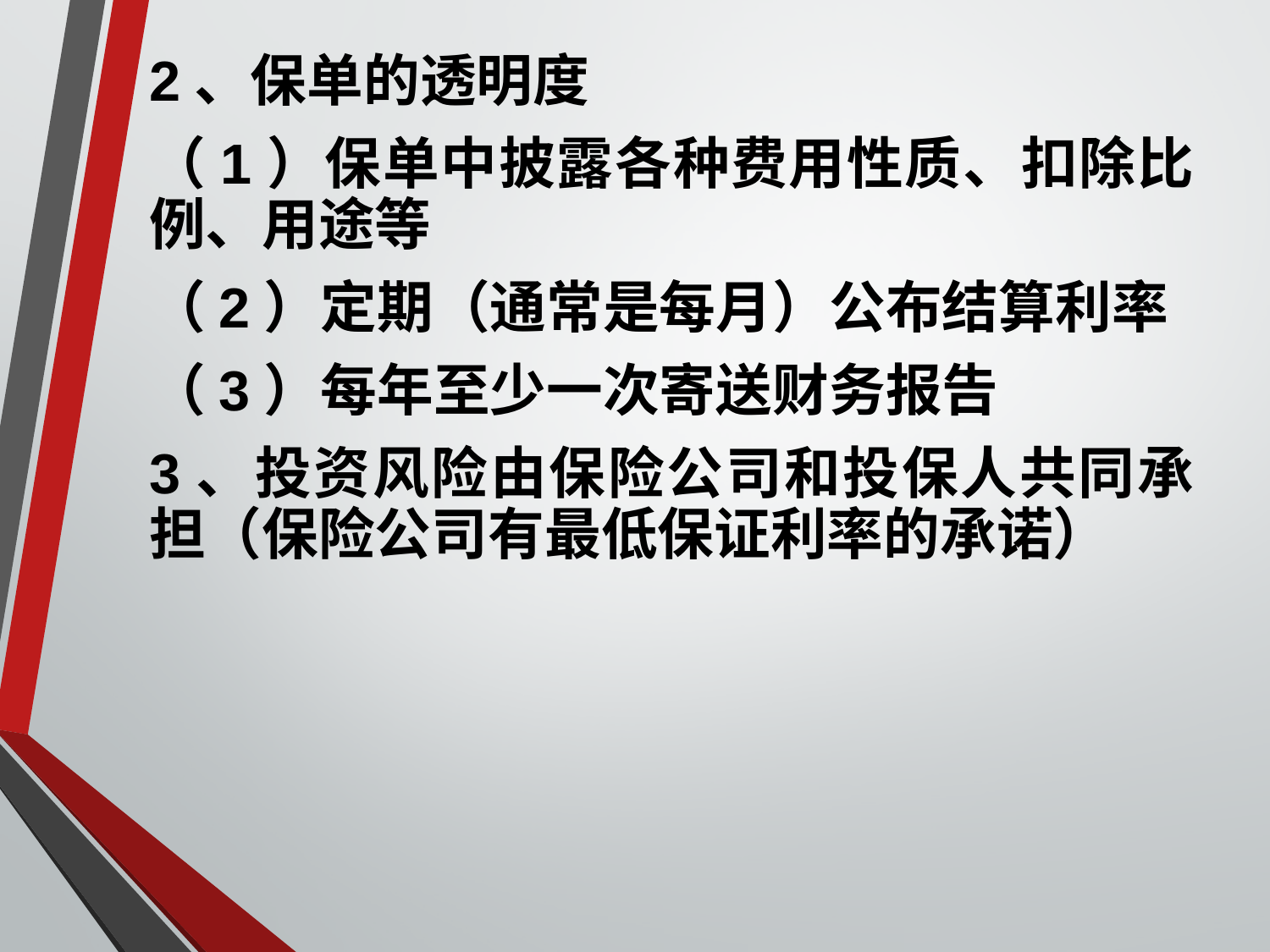

2、保单的透明度
（1）保单中披露各种费用性质、扣除比例、用途等
（2）定期（通常是每月）公布结算利率
（3）每年至少一次寄送财务报告
3、投资风险由保险公司和投保人共同承担（保险公司有最低保证利率的承诺）